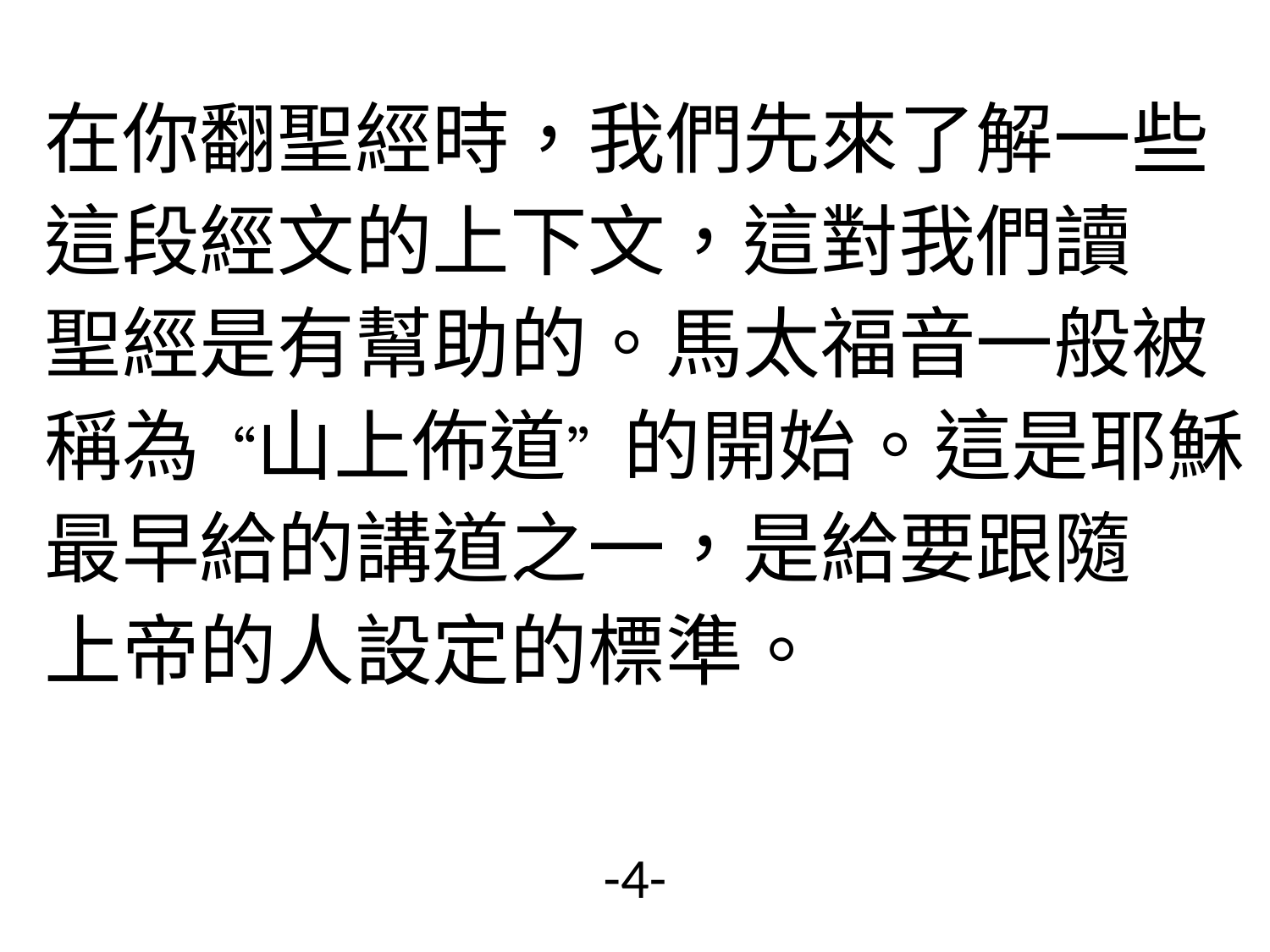

# 在你翻聖經時，我們先來了解一些這段經文的上下文，這對我們讀 聖經是有幫助的。馬太福音一般被稱為“山上佈道”的開始。這是耶穌最早給的講道之一，是給要跟隨 上帝的人設定的標準。
-4-